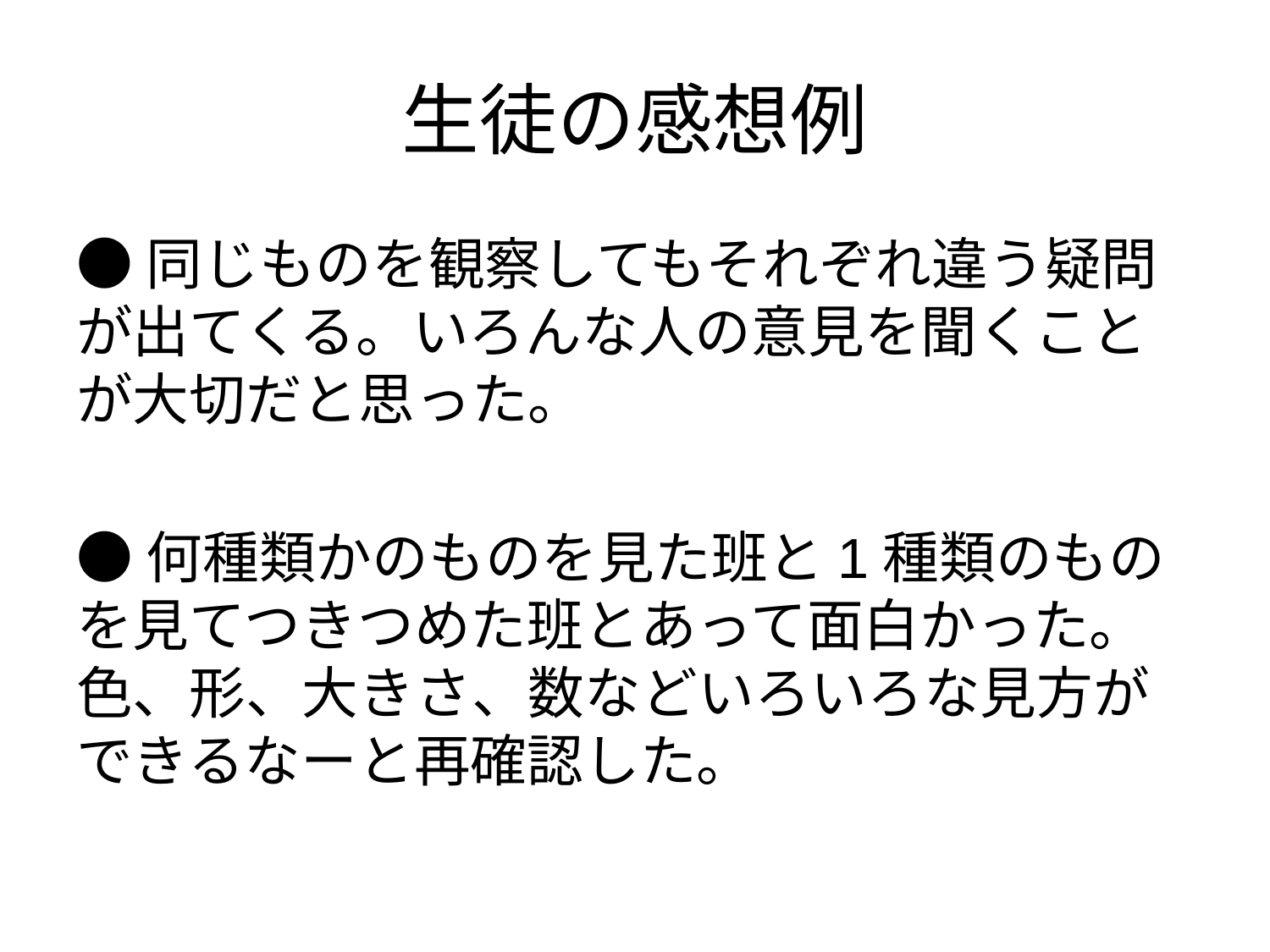

# 生徒の感想例
●同じものを観察してもそれぞれ違う疑問が出てくる。いろんな人の意見を聞くことが大切だと思った。

●何種類かのものを見た班と1種類のものを見てつきつめた班とあって面白かった。色、形、大きさ、数などいろいろな見方ができるなーと再確認した。